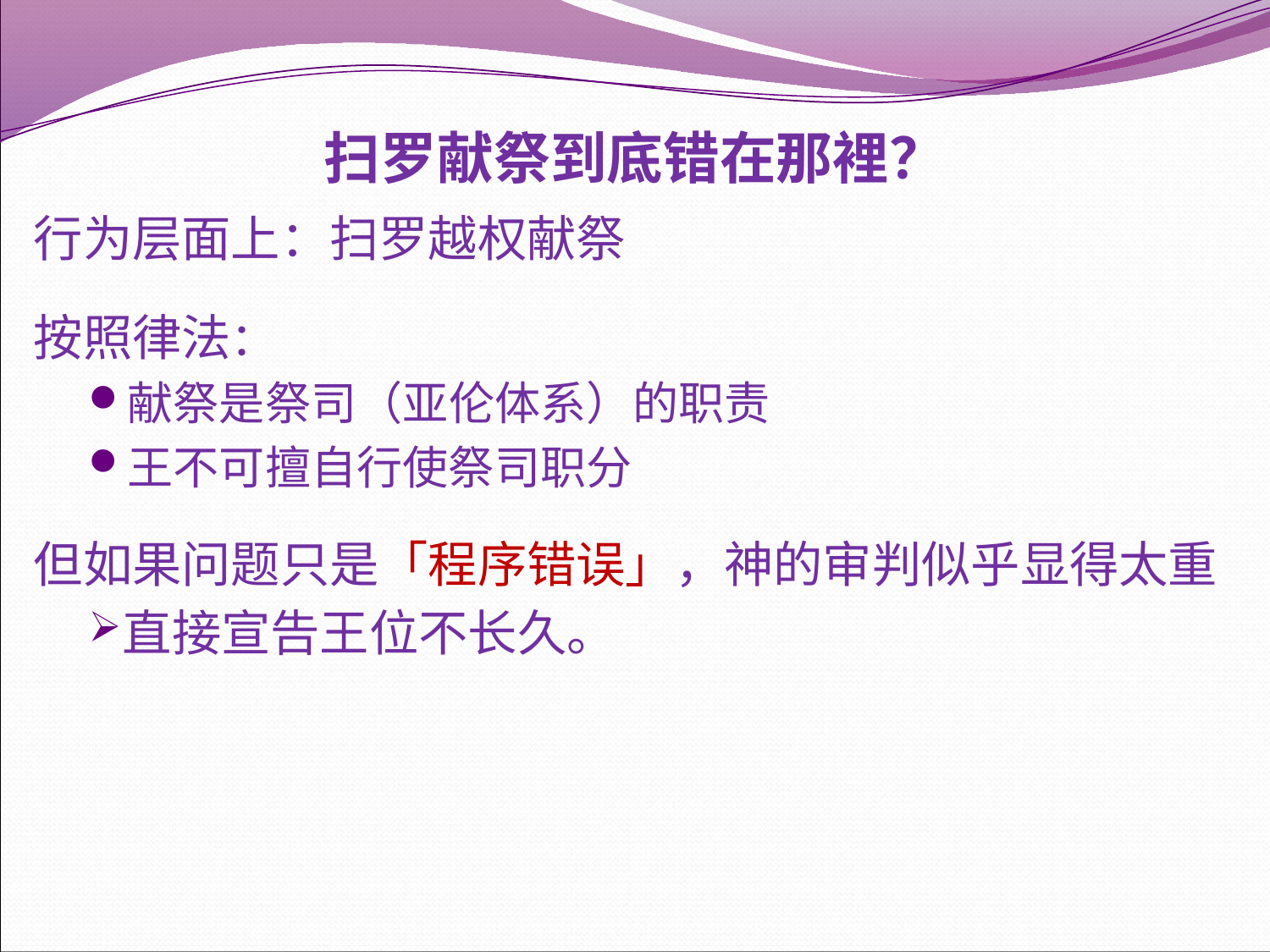

# 扫罗献祭到底错在那裡？
行为层面上：扫罗越权献祭

按照律法：
献祭是祭司（亚伦体系）的职责
王不可擅自行使祭司职分

但如果问题只是「程序错误」，神的审判似乎显得太重
直接宣告王位不长久。